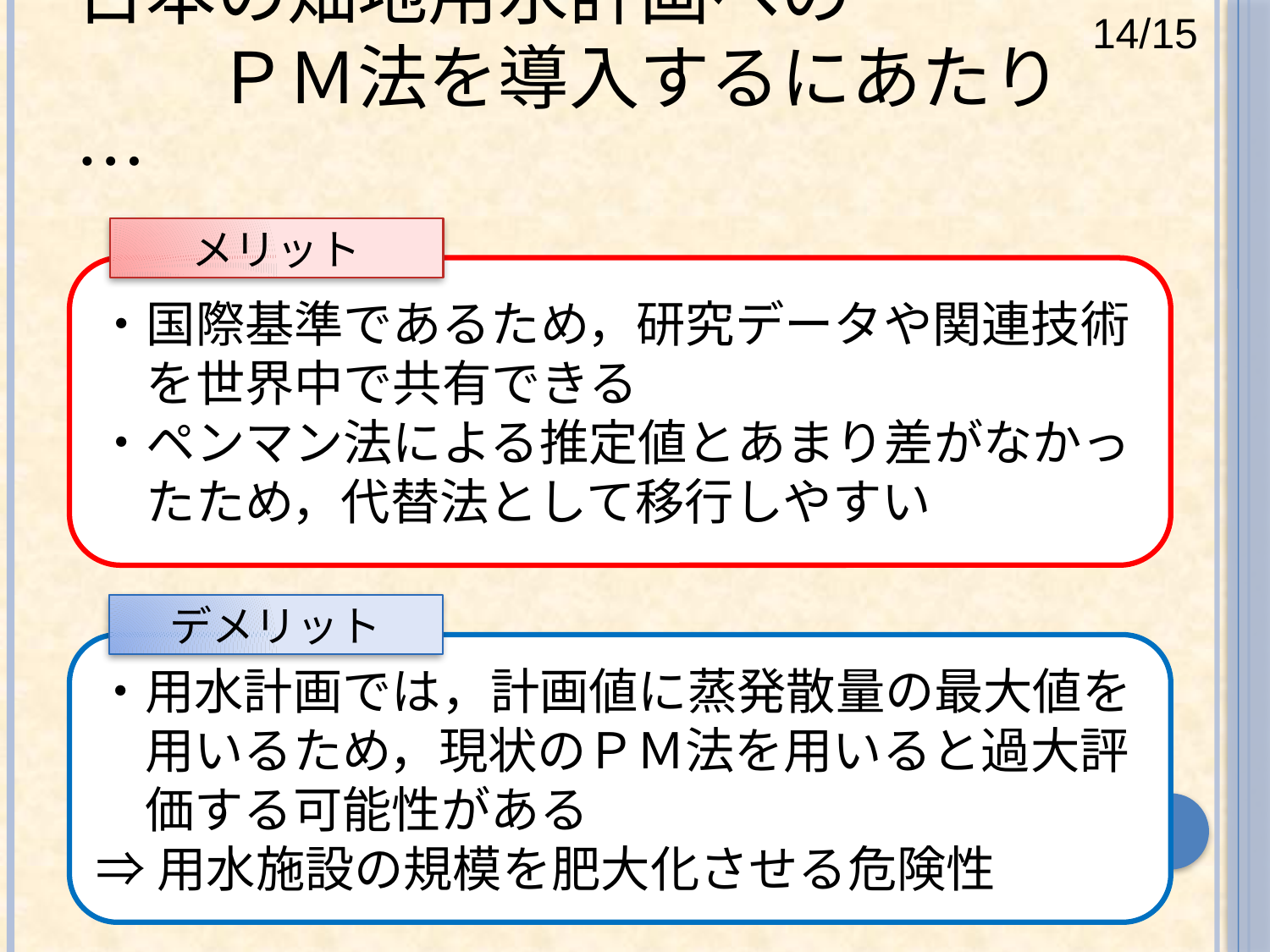

14/15
# 日本の畑地用水計画への 　　ＰＭ法を導入するにあたり…
メリット
・国際基準であるため，研究データや関連技術
　を世界中で共有できる
・ペンマン法による推定値とあまり差がなかっ
　たため，代替法として移行しやすい
デメリット
・用水計画では，計画値に蒸発散量の最大値を
　用いるため，現状のＰＭ法を用いると過大評
　価する可能性がある
⇒用水施設の規模を肥大化させる危険性